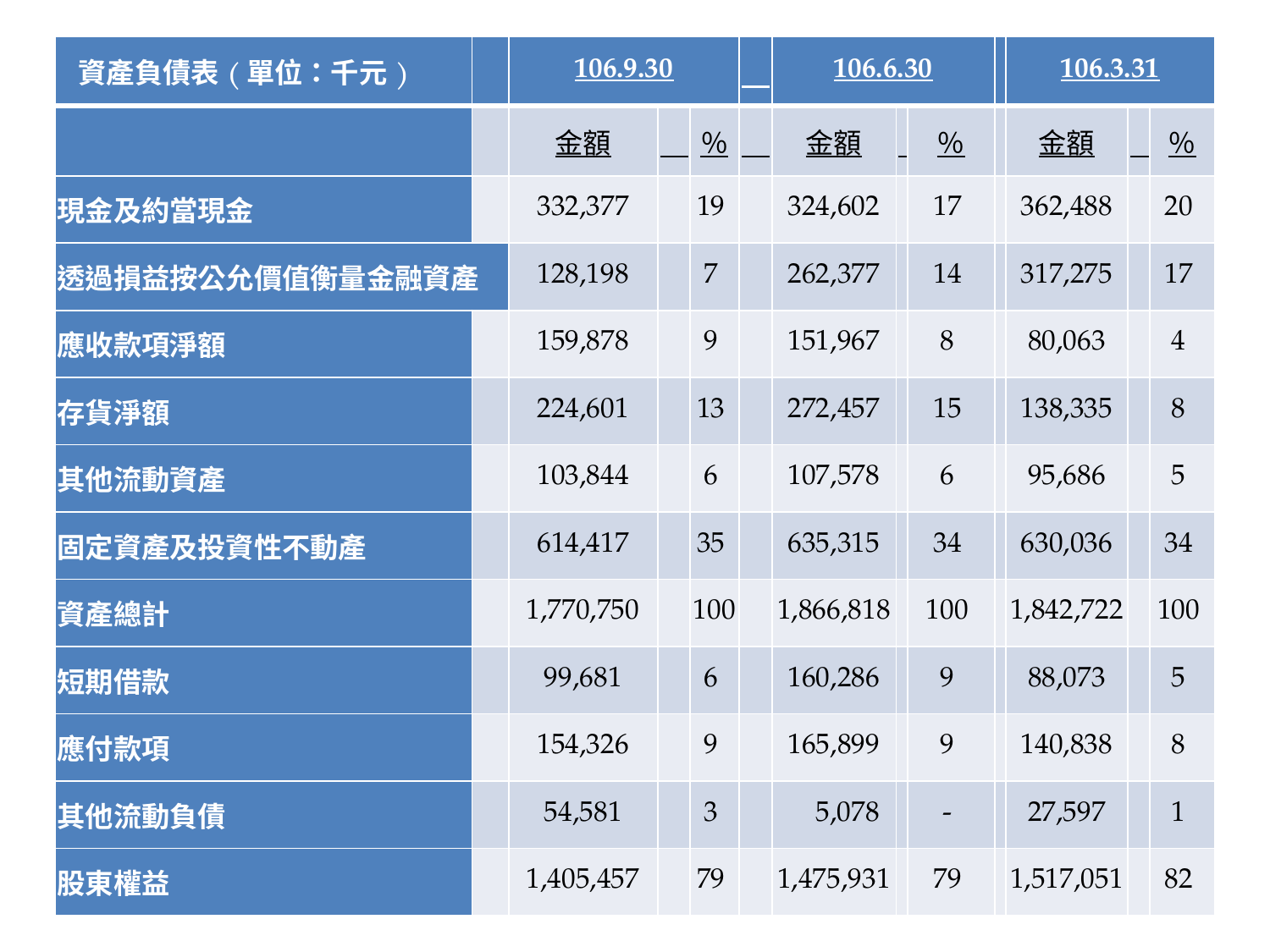

| 資產負債表(單位：千元) |  | 106.9.30 |  |  |  | 106.6.30 |  |  |  | 106.3.31 |  |  |
| --- | --- | --- | --- | --- | --- | --- | --- | --- | --- | --- | --- | --- |
|  |  | 金額 |  | ％ |  | 金額 |  | ％ |  | 金額 |  | ％ |
| 現金及約當現金 |  | 332,377 |  | 19 |  | 324,602 |  | 17 |  | 362,488 |  | 20 |
| 透過損益按公允價值衡量金融資產 |  | 128,198 |  | 7 |  | 262,377 |  | 14 |  | 317,275 |  | 17 |
| 應收款項淨額 |  | 159,878 |  | 9 |  | 151,967 |  | 8 |  | 80,063 |  | 4 |
| 存貨淨額 |  | 224,601 |  | 13 |  | 272,457 |  | 15 |  | 138,335 |  | 8 |
| 其他流動資產 |  | 103,844 |  | 6 |  | 107,578 |  | 6 |  | 95,686 |  | 5 |
| 固定資產及投資性不動產 |  | 614,417 |  | 35 |  | 635,315 |  | 34 |  | 630,036 |  | 34 |
| 資產總計 |  | 1,770,750 |  | 100 |  | 1,866,818 |  | 100 |  | 1,842,722 |  | 100 |
| 短期借款 |  | 99,681 |  | 6 |  | 160,286 |  | 9 |  | 88,073 |  | 5 |
| 應付款項 |  | 154,326 |  | 9 |  | 165,899 |  | 9 |  | 140,838 |  | 8 |
| 其他流動負債 |  | 54,581 |  | 3 |  | 5,078 |  | - |  | 27,597 |  | 1 |
| 股東權益 |  | 1,405,457 |  | 79 |  | 1,475,931 |  | 79 |  | 1,517,051 |  | 82 |
#